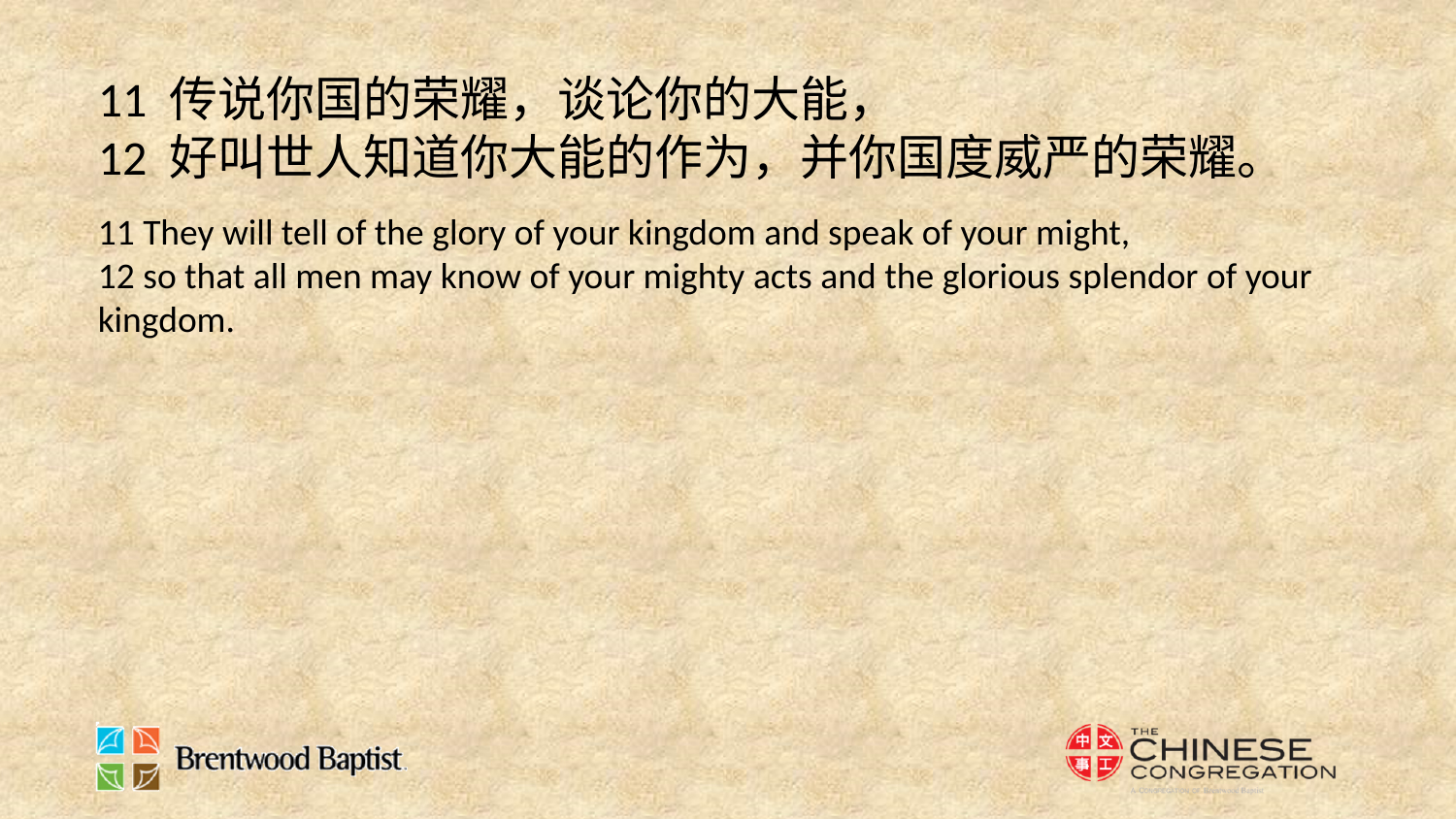

11 传说你国的荣耀，谈论你的大能，
12 好叫世人知道你大能的作为，并你国度威严的荣耀。

11 They will tell of the glory of your kingdom and speak of your might,
12 so that all men may know of your mighty acts and the glorious splendor of your kingdom.